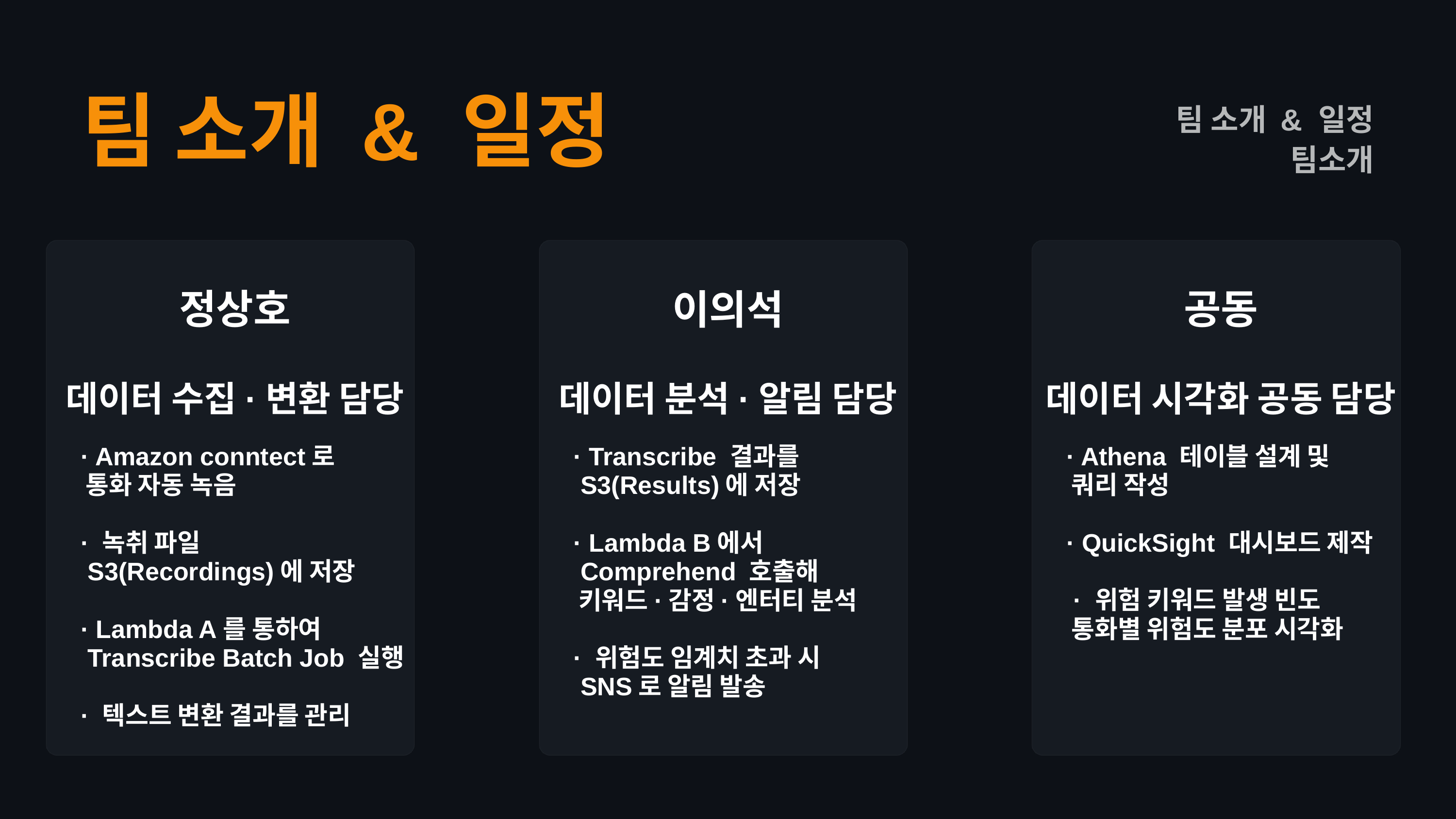

팀 소개 & 일정
팀 소개 & 일정

팀소개

정상호

데이터 수집·변환 담당

     · Amazon conntect로
      통화 자동 녹음

     · 녹취 파일
      S3(Recordings)에 저장

     · Lambda A를 통하여
      Transcribe Batch Job 실행

     · 텍스트 변환 결과를 관리

이의석

데이터 분석·알림 담당

     · Transcribe 결과를
      S3(Results)에 저장

     · Lambda B에서
      Comprehend 호출해
      키워드·감정·엔터티 분석

     · 위험도 임계치 초과 시
      SNS로 알림 발송

공동

데이터 시각화 공동 담당

     · Athena 테이블 설계 및
      쿼리 작성

     · QuickSight 대시보드 제작

      · 위험 키워드 발생 빈도
      통화별 위험도 분포 시각화